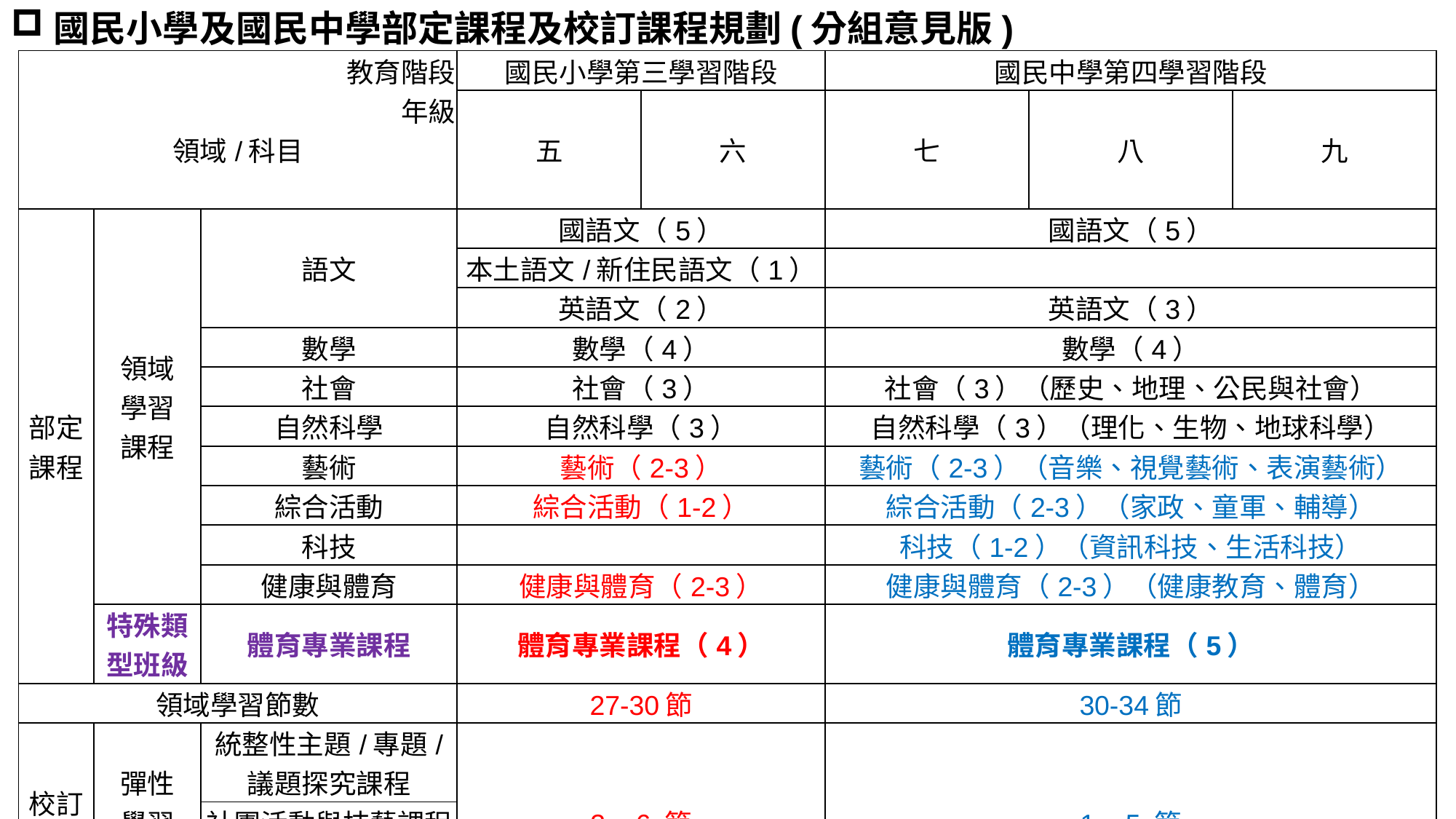

國民小學及國民中學部定課程及校訂課程規劃(分組意見版)
| 教育階段 年級 領域/科目 |  |  | 國民小學第三學習階段 |  | 國民中學第四學習階段 |  |  |
| --- | --- | --- | --- | --- | --- | --- | --- |
|  |  |  | 五 | 六 | 七 | 八 | 九 |
| 部定 課程 | 領域 學習 課程 | 語文 | 國語文（5） |  | 國語文（5） |  |  |
|  |  |  | 本土語文/新住民語文（1） |  |  |  |  |
|  |  |  | 英語文（2） |  | 英語文（3） |  |  |
|  |  | 數學 | 數學（4） |  | 數學（4） |  |  |
|  |  | 社會 | 社會（3） |  | 社會（3）（歷史、地理、公民與社會） |  |  |
|  |  | 自然科學 | 自然科學（3） |  | 自然科學（3）（理化、生物、地球科學） |  |  |
|  |  | 藝術 | 藝術（2-3） |  | 藝術（2-3）（音樂、視覺藝術、表演藝術） |  |  |
|  |  | 綜合活動 | 綜合活動（1-2） |  | 綜合活動（2-3）（家政、童軍、輔導） |  |  |
|  |  | 科技 |  |  | 科技（1-2）（資訊科技、生活科技） |  |  |
|  |  | 健康與體育 | 健康與體育（2-3） |  | 健康與體育（2-3）（健康教育、體育） |  |  |
|  | 特殊類型班級 | 體育專業課程 | 體育專業課程（4） |  | 體育專業課程（5） |  |  |
| 領域學習節數 |  |  | 27-30節 |  | 30-34節 |  |  |
| 校訂 課程 | 彈性 學習 課程 | 統整性主題/專題/ 議題探究課程 | 3 – 6 節 |  | 1 – 5 節 |  |  |
|  |  | 社團活動與技藝課程 |  |  |  |  |  |
|  |  | 特殊需求課程 |  |  |  |  |  |
|  |  | 其他類課程 |  |  |  |  |  |
| 學習總節數 |  |  | 30 - 33節 |  | 32 - 35節 |  |  |